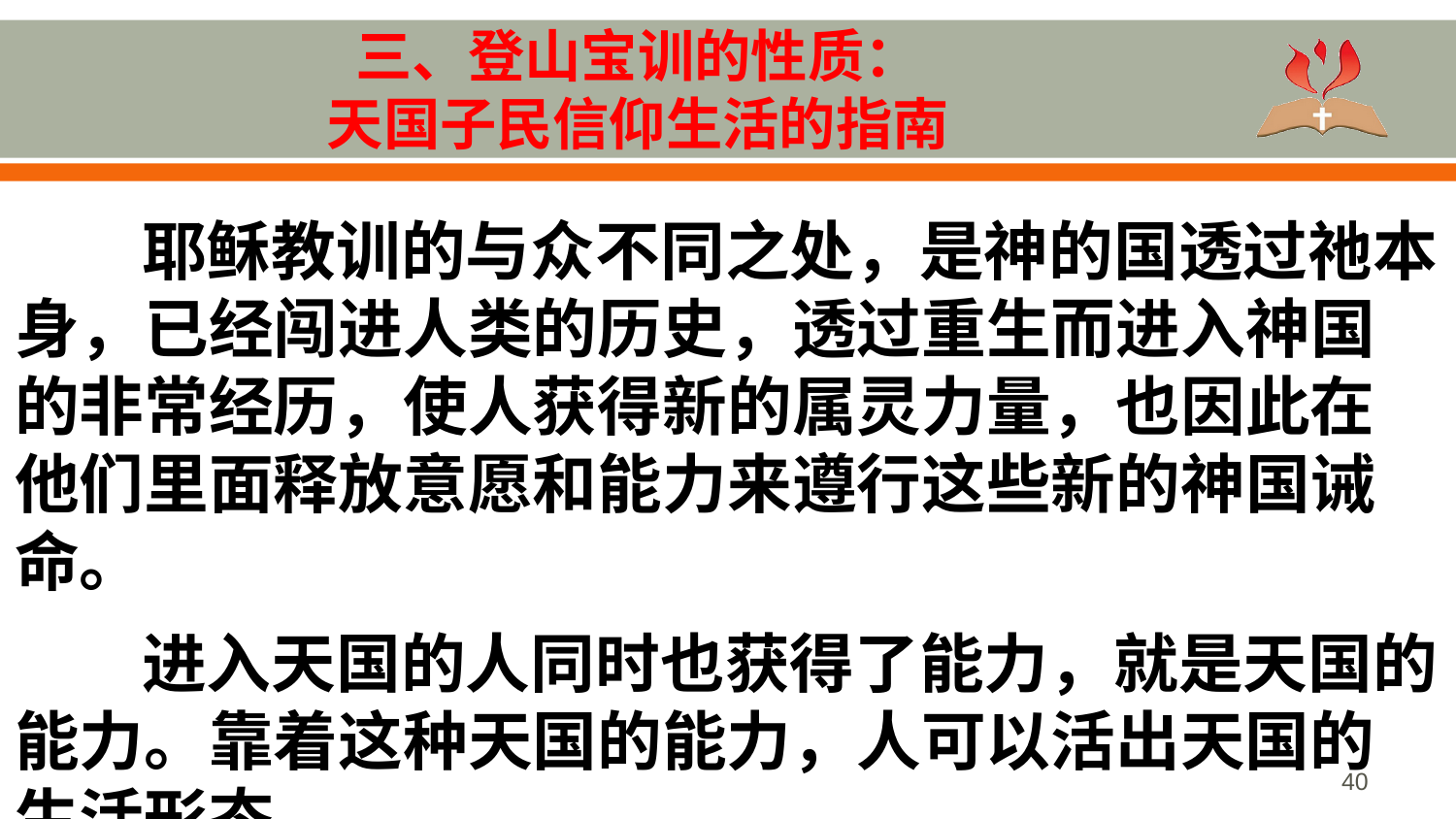

# 三、登山宝训的性质： 天国子民信仰生活的指南
耶稣教训的与众不同之处，是神的国透过祂本身，已经闯进人类的历史，透过重生而进入神国的非常经历，使人获得新的属灵力量，也因此在他们里面释放意愿和能力来遵行这些新的神国诫命。
进入天国的人同时也获得了能力，就是天国的能力。靠着这种天国的能力，人可以活出天国的生活形态。

40